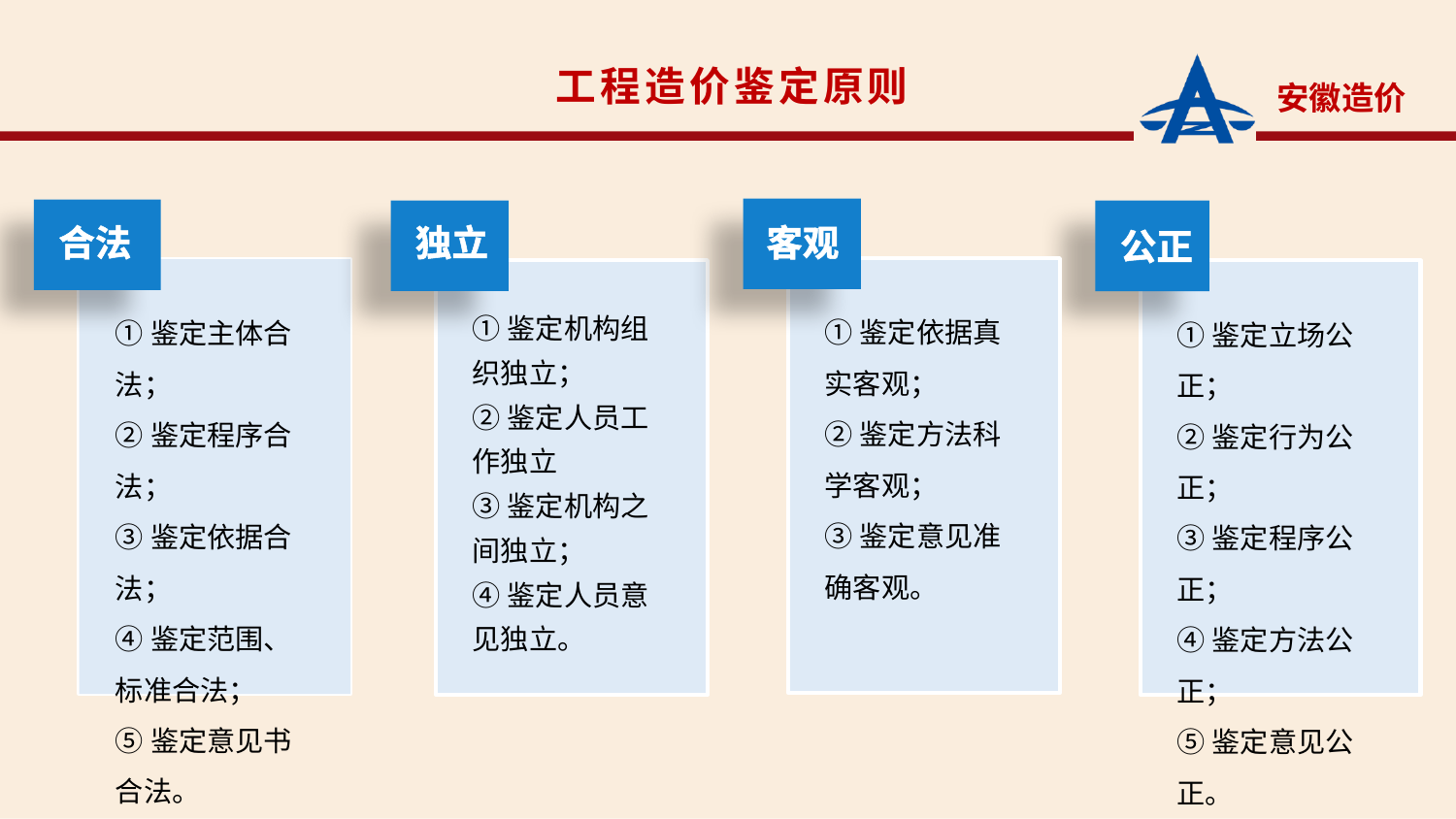

工程造价鉴定原则

客观

①鉴定依据真实客观；
②鉴定方法科学客观；
③鉴定意见准确客观。

合法

①鉴定主体合法；
②鉴定程序合法；
③鉴定依据合法；
④鉴定范围、标准合法；
⑤鉴定意见书合法。

独立

①鉴定机构组织独立；
②鉴定人员工作独立
③鉴定机构之间独立；
④鉴定人员意见独立。

公正

①鉴定立场公正；
②鉴定行为公正；
③鉴定程序公正；
④鉴定方法公正；
⑤鉴定意见公正。